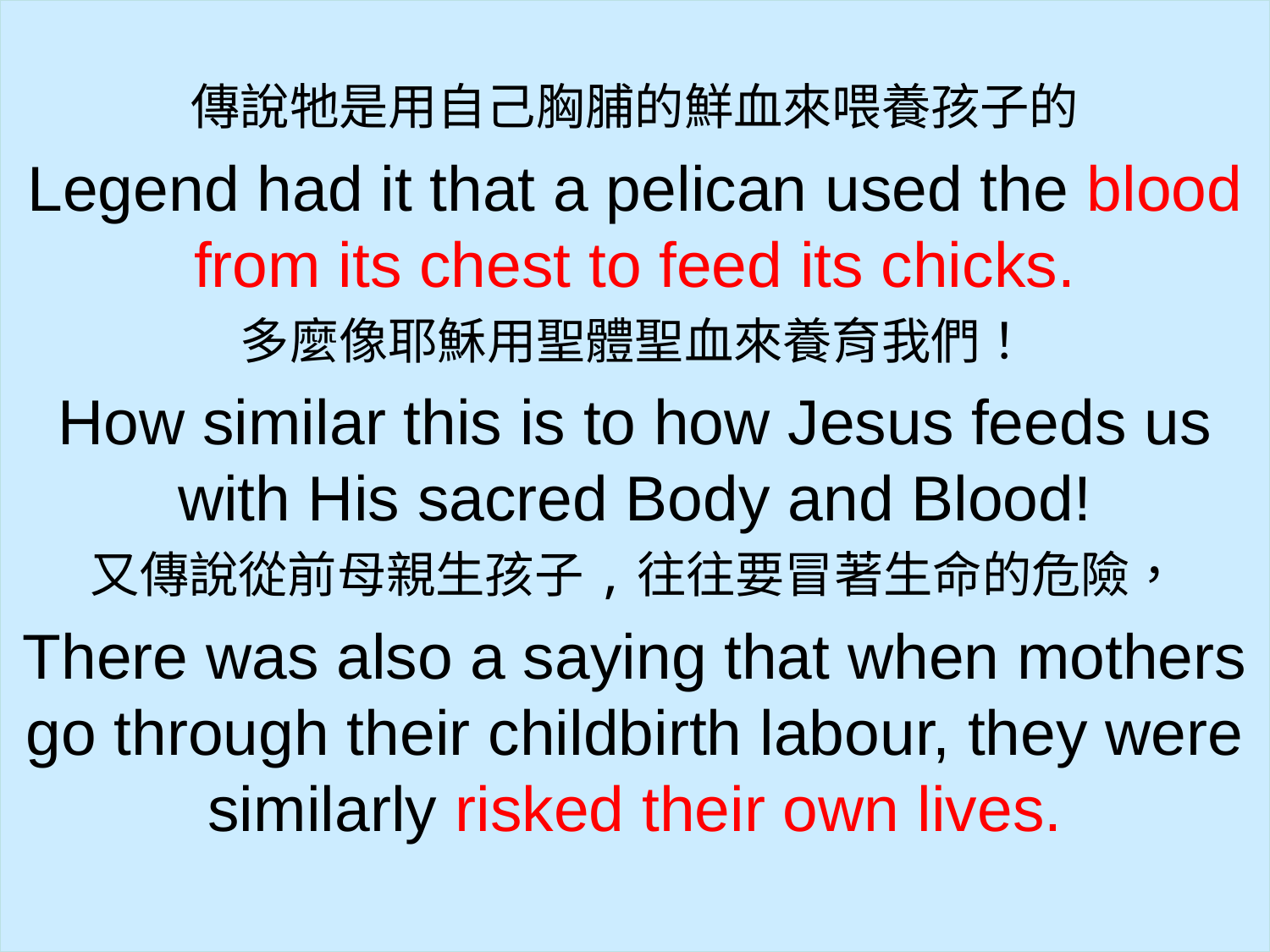

傳說牠是用自己胸脯的鮮血來喂養孩子的
Legend had it that a pelican used the blood from its chest to feed its chicks.
多麼像耶穌用聖體聖血來養育我們！
How similar this is to how Jesus feeds us with His sacred Body and Blood!
又傳說從前母親生孩子,往往要冒著生命的危險，
There was also a saying that when mothers go through their childbirth labour, they were similarly risked their own lives.